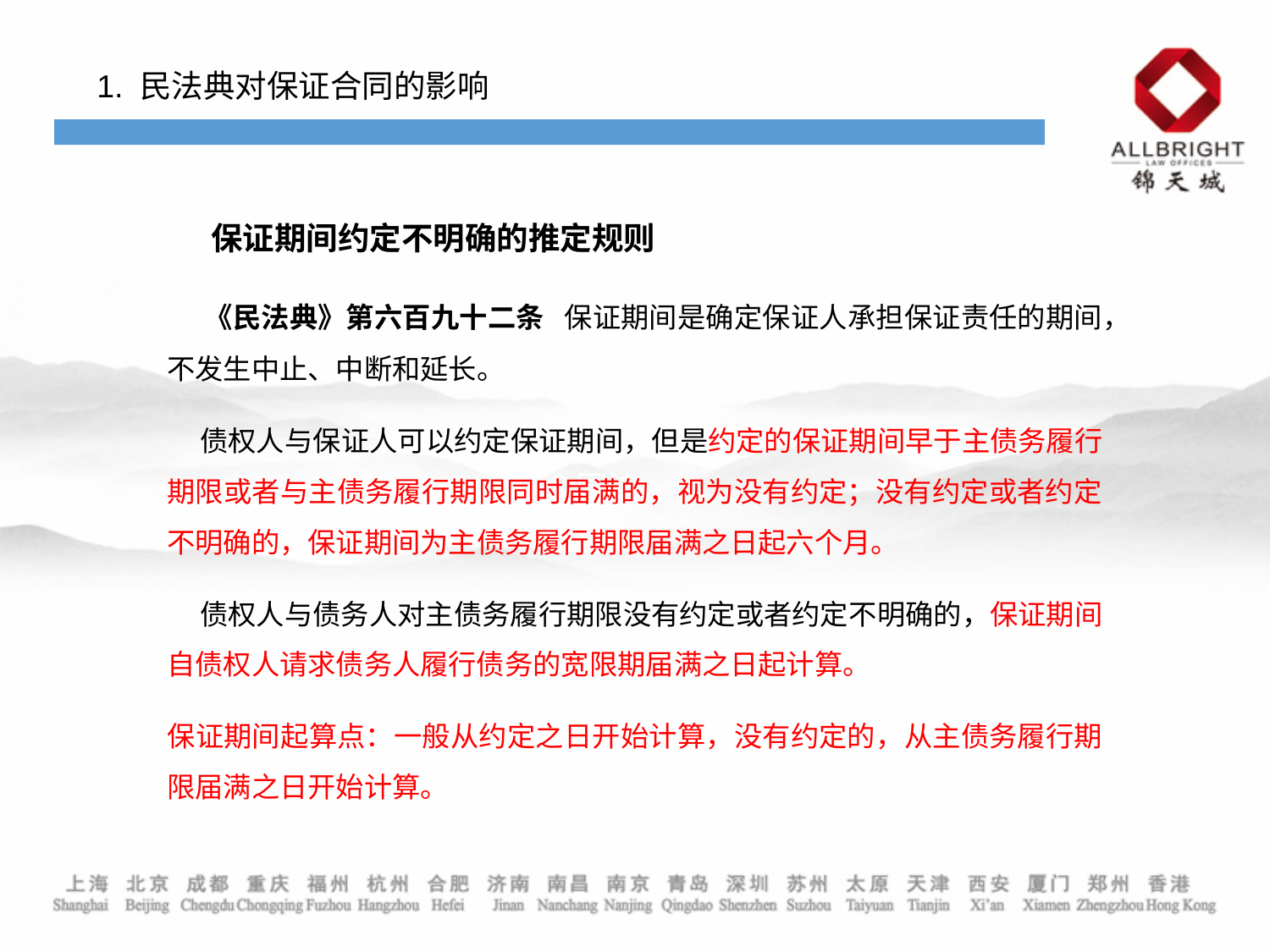

1. 民法典对保证合同的影响

     保证期间约定不明确的推定规则
    《民法典》第六百九十二条   保证期间是确定保证人承担保证责任的期间，不发生中止、中断和延长。
    债权人与保证人可以约定保证期间，但是约定的保证期间早于主债务履行期限或者与主债务履行期限同时届满的，视为没有约定；没有约定或者约定不明确的，保证期间为主债务履行期限届满之日起六个月。
    债权人与债务人对主债务履行期限没有约定或者约定不明确的，保证期间自债权人请求债务人履行债务的宽限期届满之日起计算。
保证期间起算点：一般从约定之日开始计算，没有约定的，从主债务履行期限届满之日开始计算。
合同的变更
合同法